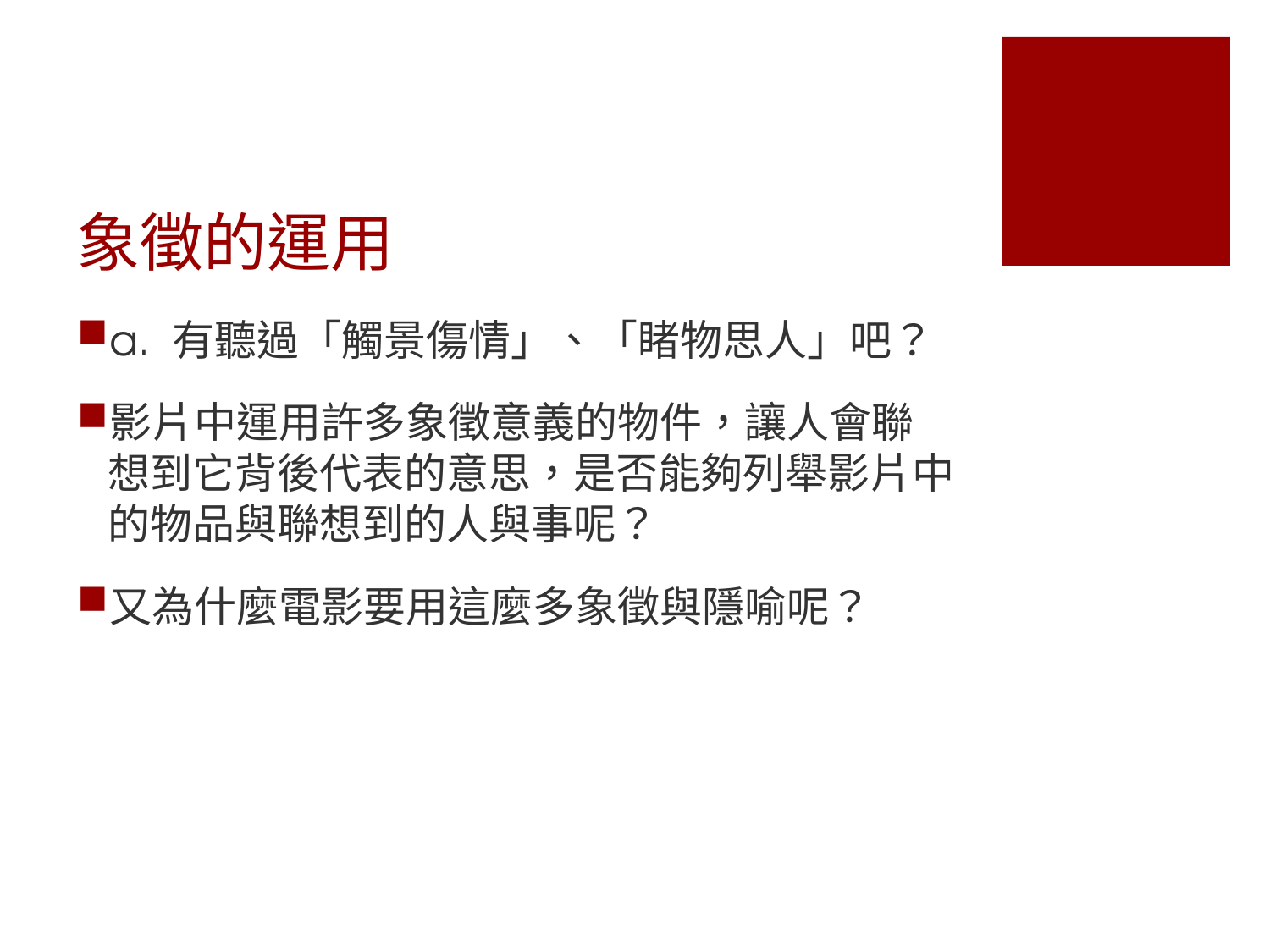

# 象徵的運用
a. 有聽過「觸景傷情」、「睹物思人」吧？
影片中運用許多象徵意義的物件，讓人會聯想到它背後代表的意思，是否能夠列舉影片中的物品與聯想到的人與事呢？
又為什麼電影要用這麼多象徵與隱喻呢？